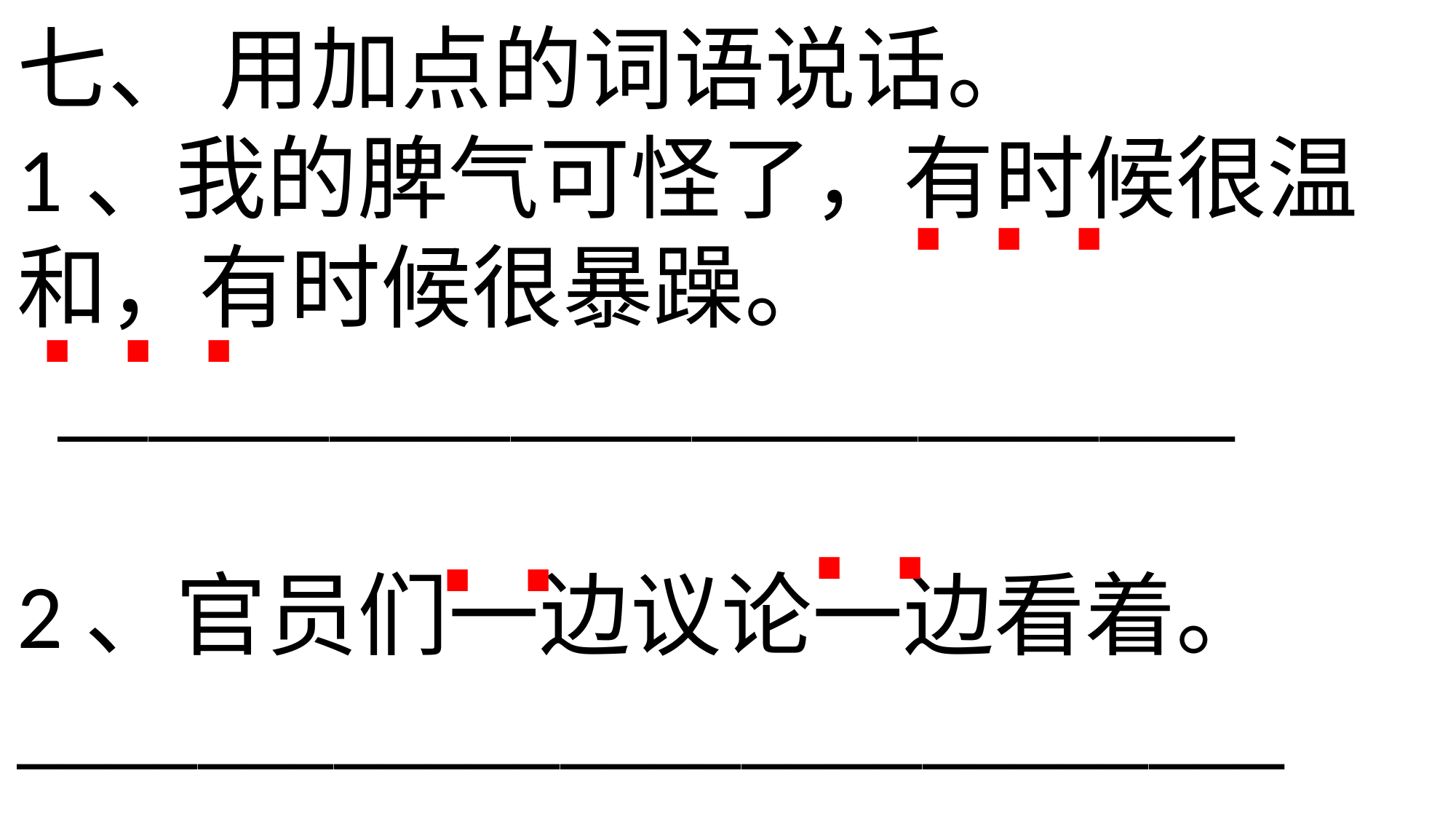

七、 用加点的词语说话。
1、我的脾气可怪了，有时候很温和，有时候很暴躁。
  __________________________
2、官员们一边议论一边看着。
____________________________
. . .
. . .
. .
. .